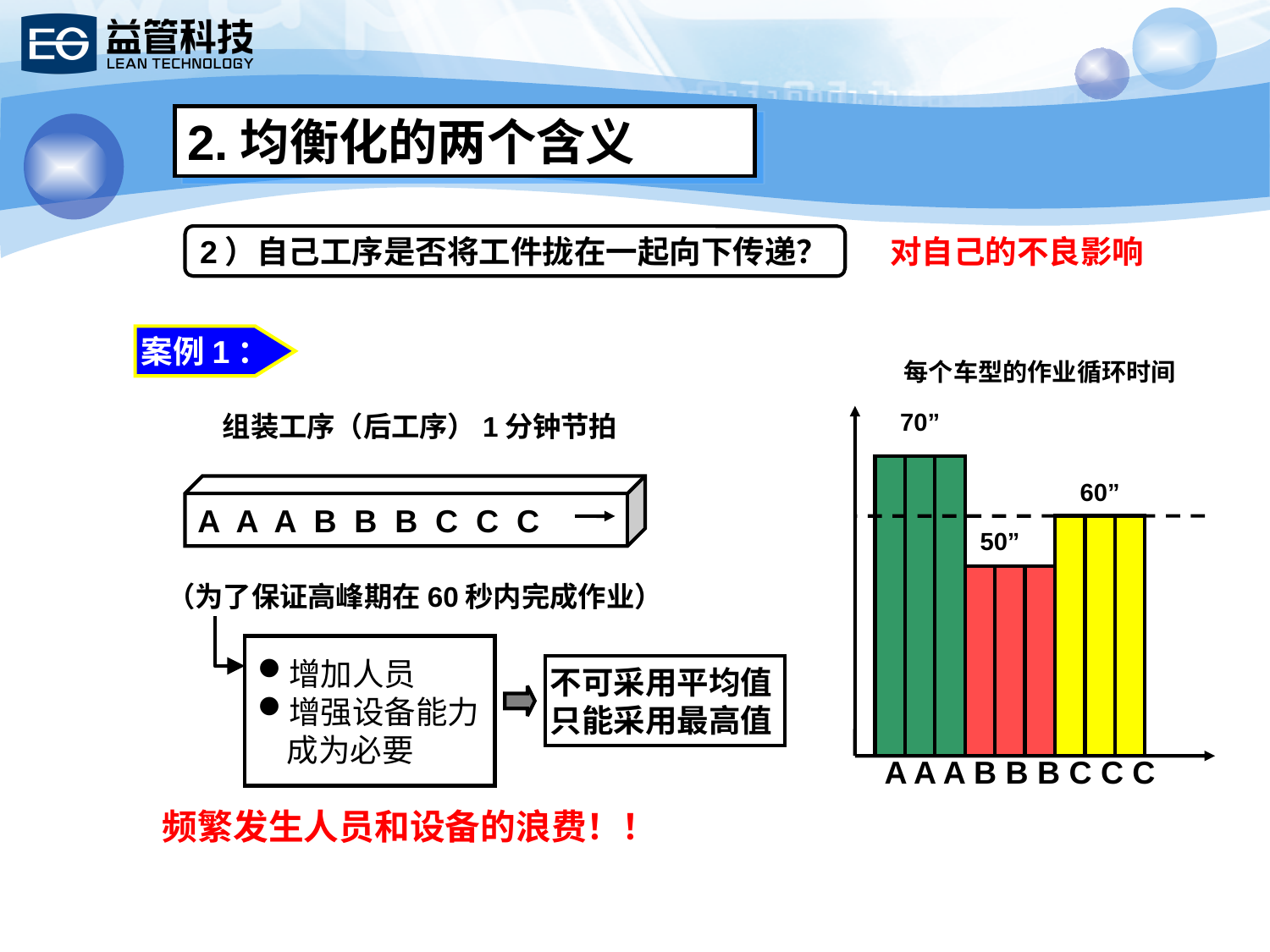

2.均衡化的两个含义
2）自己工序是否将工件拢在一起向下传递？
对自己的不良影响
案例1：
每个车型的作业循环时间
组装工序（后工序）1分钟节拍
70”

60”
A  A  A  B  B  B  C  C  C

50”

（为了保证高峰期在60秒内完成作业）

增加人员
增强设备能力
   成为必要
不可采用平均值
只能采用最高值

A A A B B B C C C
频繁发生人员和设备的浪费！！